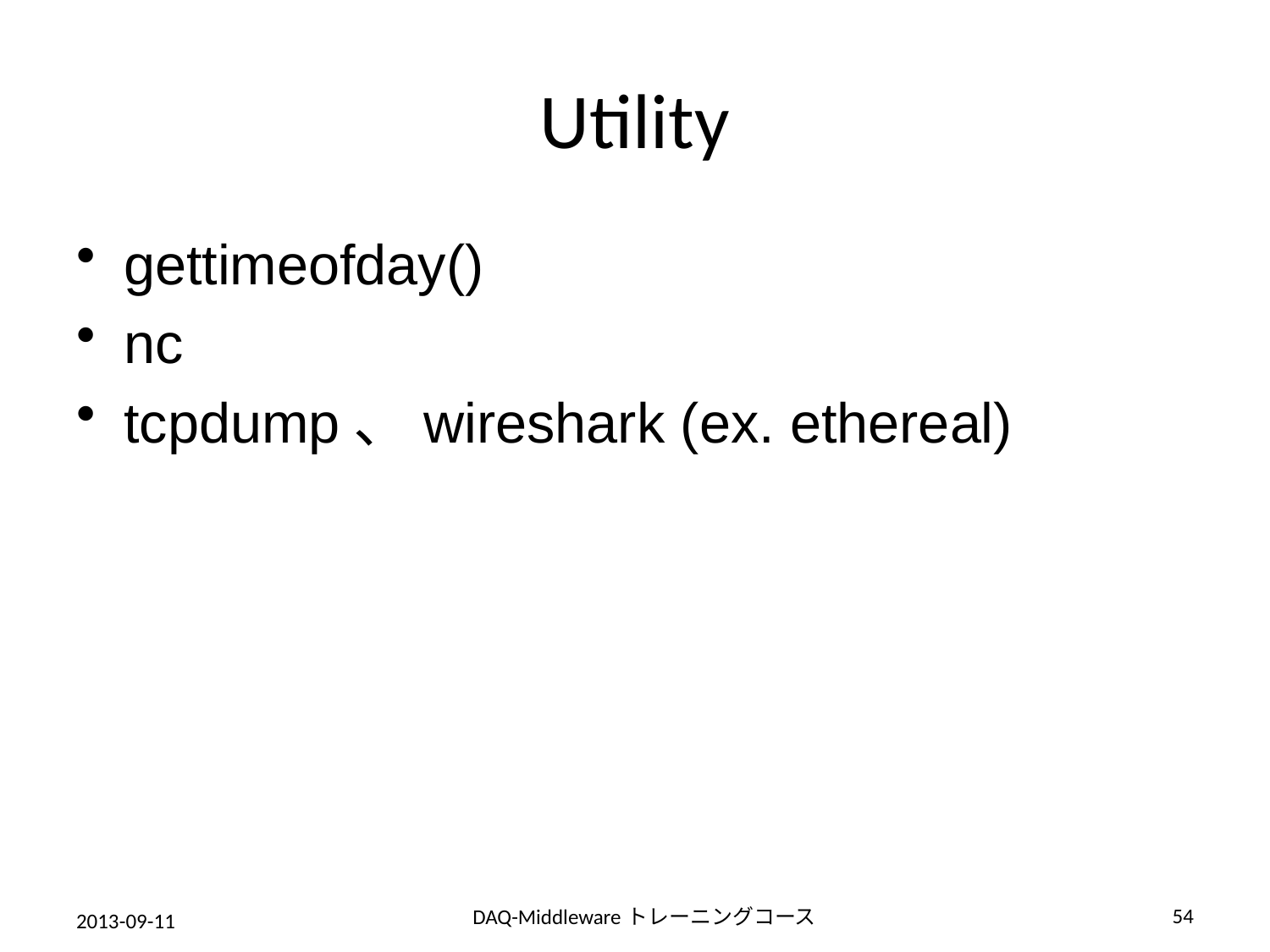

# Utility
gettimeofday()
nc
tcpdump、wireshark (ex. ethereal)
54
DAQ-Middlewareトレーニングコース
2013-09-11